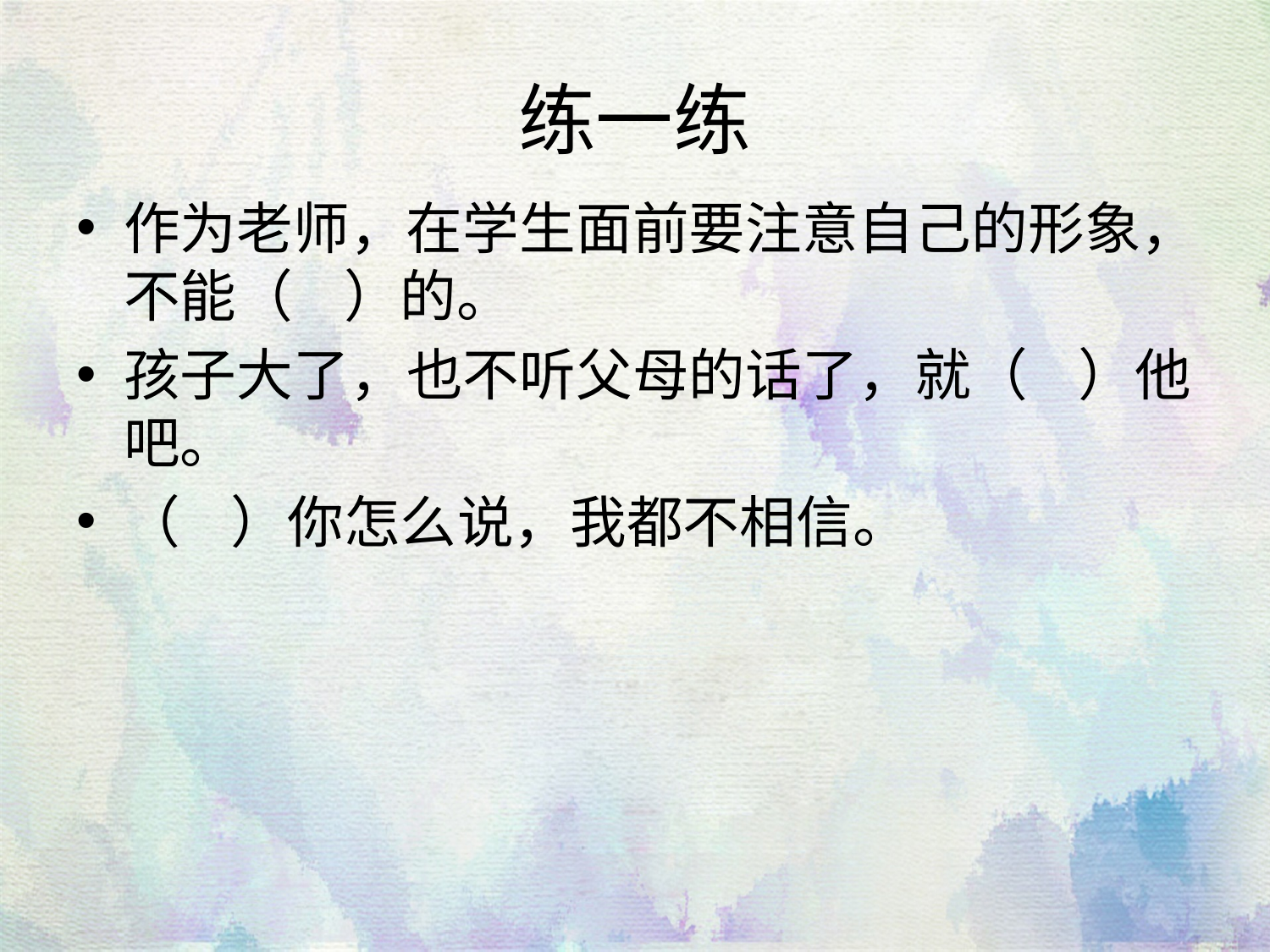

# 练一练
作为老师，在学生面前要注意自己的形象，不能（    ）的。
孩子大了，也不听父母的话了，就（    ）他吧。
（    ）你怎么说，我都不相信。